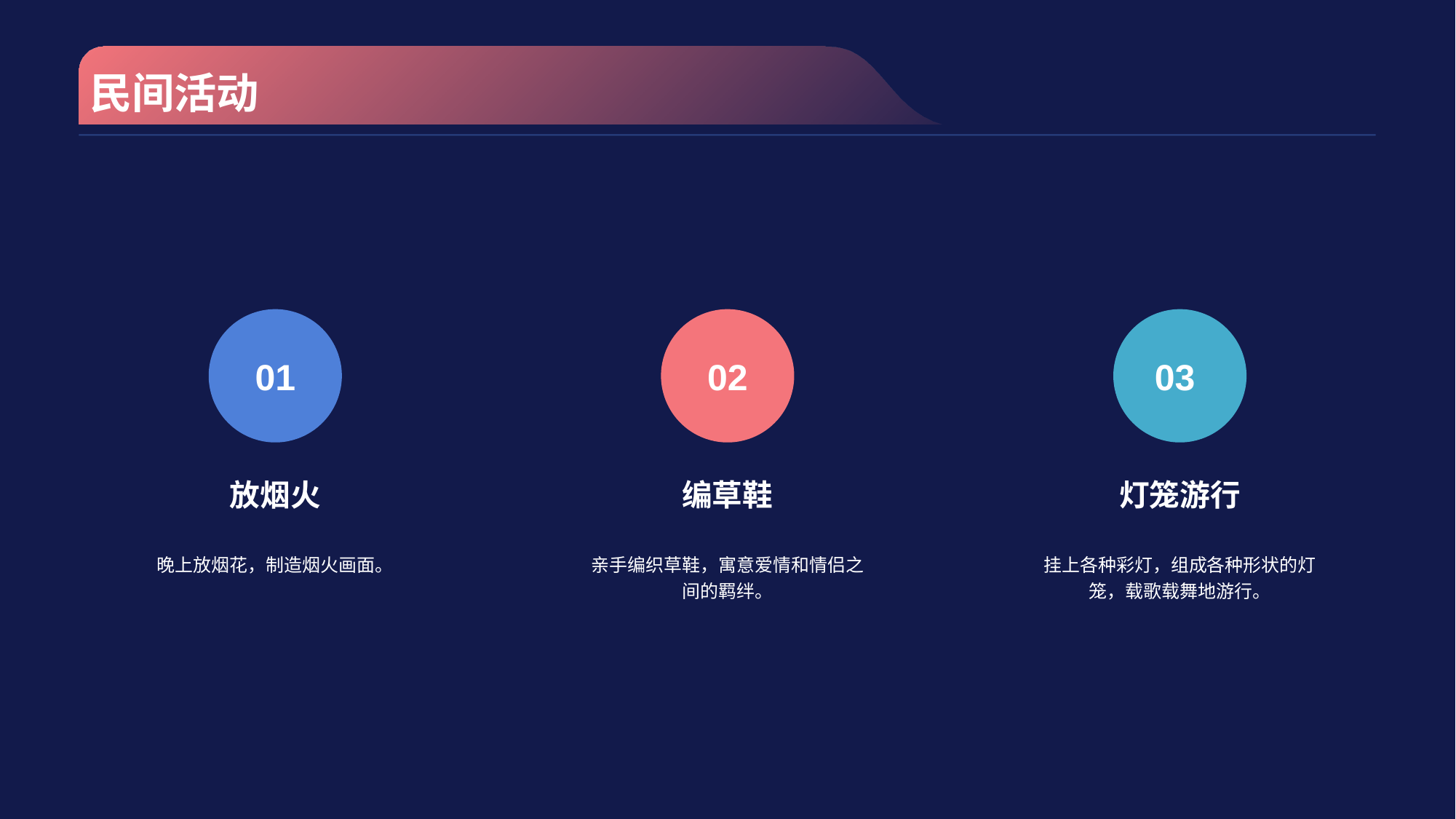

# 民间活动
01
放烟火
晚上放烟花，制造烟火画面。
02
编草鞋
亲手编织草鞋，寓意爱情和情侣之间的羁绊。
03
灯笼游行
挂上各种彩灯，组成各种形状的灯笼，载歌载舞地游行。